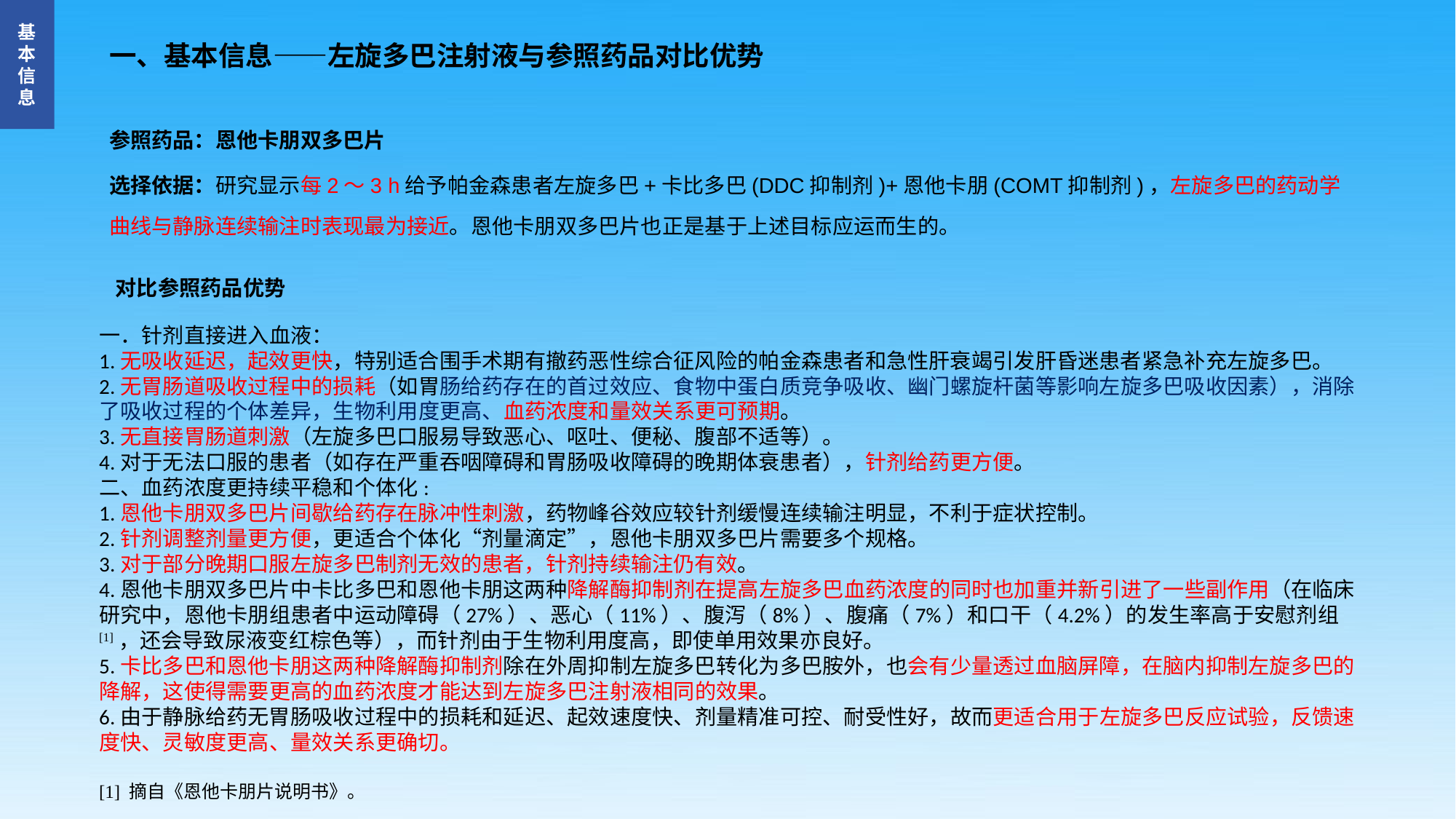

基本信息
一、基本信息——左旋多巴注射液与参照药品对比优势
参照药品：恩他卡朋双多巴片
选择依据：研究显示每2～3 h给予帕金森患者左旋多巴+卡比多巴(DDC抑制剂)+恩他卡朋(COMT抑制剂)，左旋多巴的药动学曲线与静脉连续输注时表现最为接近。恩他卡朋双多巴片也正是基于上述目标应运而生的。
对比参照药品优势
一．针剂直接进入血液：
1.无吸收延迟，起效更快，特别适合围手术期有撤药恶性综合征风险的帕金森患者和急性肝衰竭引发肝昏迷患者紧急补充左旋多巴。
2.无胃肠道吸收过程中的损耗（如胃肠给药存在的首过效应、食物中蛋白质竞争吸收、幽门螺旋杆菌等影响左旋多巴吸收因素），消除了吸收过程的个体差异，生物利用度更高、血药浓度和量效关系更可预期。
3.无直接胃肠道刺激（左旋多巴口服易导致恶心、呕吐、便秘、腹部不适等）。
4.对于无法口服的患者（如存在严重吞咽障碍和胃肠吸收障碍的晚期体衰患者），针剂给药更方便。
二、血药浓度更持续平稳和个体化:
1.恩他卡朋双多巴片间歇给药存在脉冲性刺激，药物峰谷效应较针剂缓慢连续输注明显，不利于症状控制。
2.针剂调整剂量更方便，更适合个体化“剂量滴定”，恩他卡朋双多巴片需要多个规格。
3.对于部分晚期口服左旋多巴制剂无效的患者，针剂持续输注仍有效。
4.恩他卡朋双多巴片中卡比多巴和恩他卡朋这两种降解酶抑制剂在提高左旋多巴血药浓度的同时也加重并新引进了一些副作用（在临床研究中，恩他卡朋组患者中运动障碍（27%）、恶心（11%）、腹泻（8%）、腹痛（7%）和口干（4.2%）的发生率高于安慰剂组[1]，还会导致尿液变红棕色等），而针剂由于生物利用度高，即使单用效果亦良好。
5.卡比多巴和恩他卡朋这两种降解酶抑制剂除在外周抑制左旋多巴转化为多巴胺外，也会有少量透过血脑屏障，在脑内抑制左旋多巴的降解，这使得需要更高的血药浓度才能达到左旋多巴注射液相同的效果。
6.由于静脉给药无胃肠吸收过程中的损耗和延迟、起效速度快、剂量精准可控、耐受性好，故而更适合用于左旋多巴反应试验，反馈速度快、灵敏度更高、量效关系更确切。

[1] 摘自《恩他卡朋片说明书》。